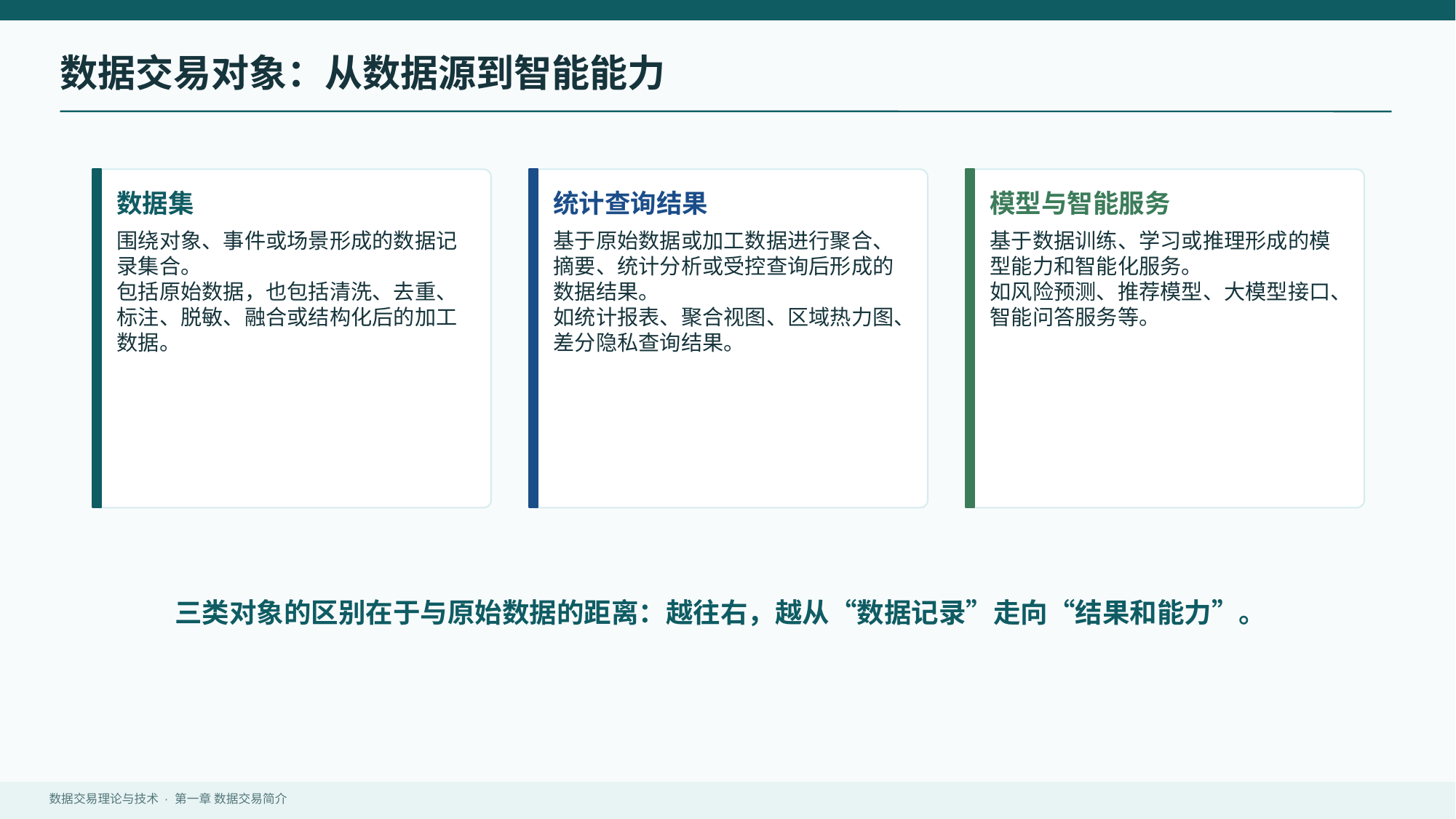

数据交易对象：从数据源到智能能力

数据集
统计查询结果
模型与智能服务
围绕对象、事件或场景形成的数据记录集合。
包括原始数据，也包括清洗、去重、标注、脱敏、融合或结构化后的加工数据。
基于原始数据或加工数据进行聚合、摘要、统计分析或受控查询后形成的数据结果。
如统计报表、聚合视图、区域热力图、差分隐私查询结果。
基于数据训练、学习或推理形成的模型能力和智能化服务。
如风险预测、推荐模型、大模型接口、智能问答服务等。
三类对象的区别在于与原始数据的距离：越往右，越从“数据记录”走向“结果和能力”。
48